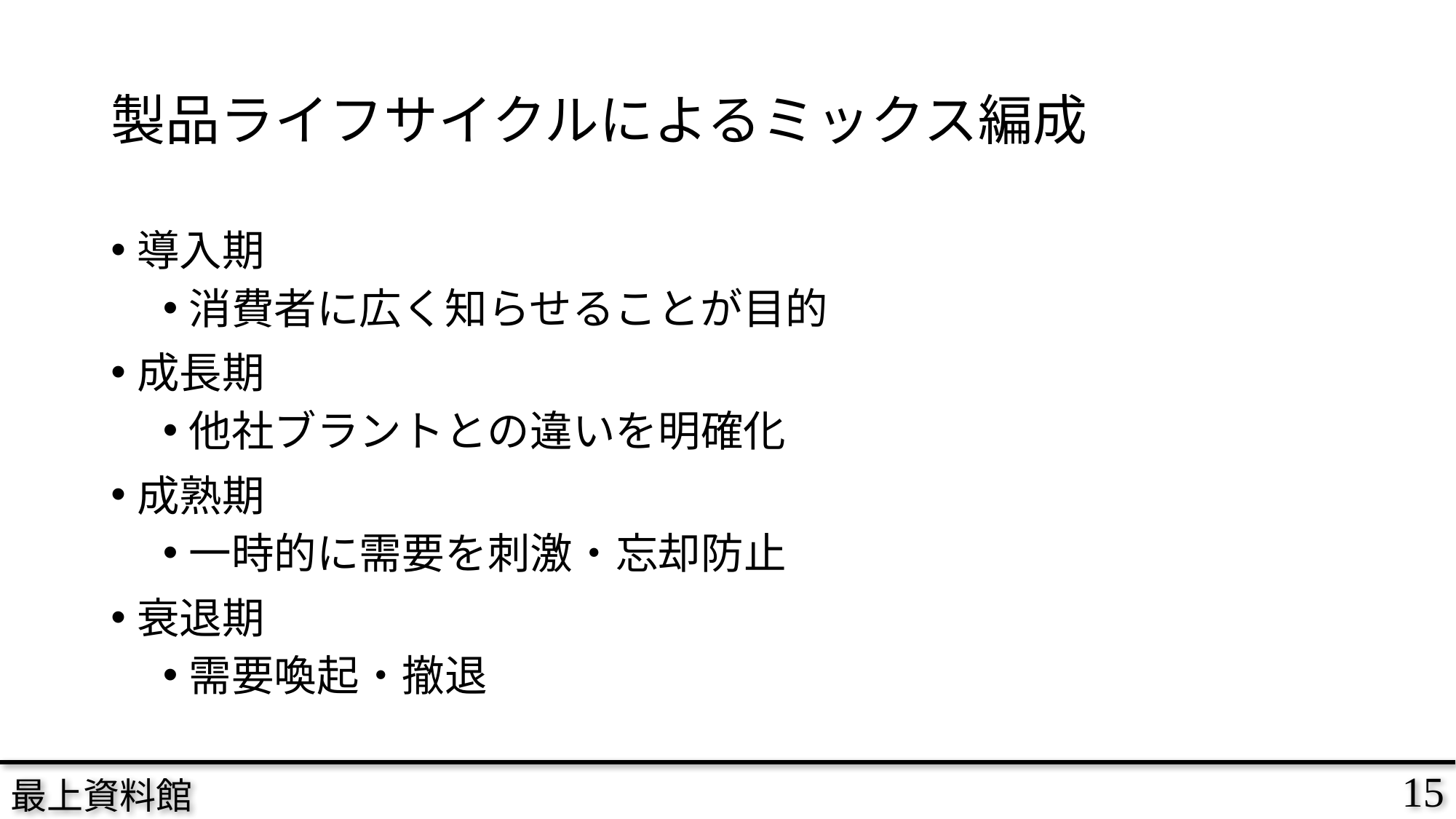

# 製品ライフサイクルによるミックス編成
導入期
消費者に広く知らせることが目的
成長期
他社ブラントとの違いを明確化
成熟期
一時的に需要を刺激・忘却防止
衰退期
需要喚起・撤退